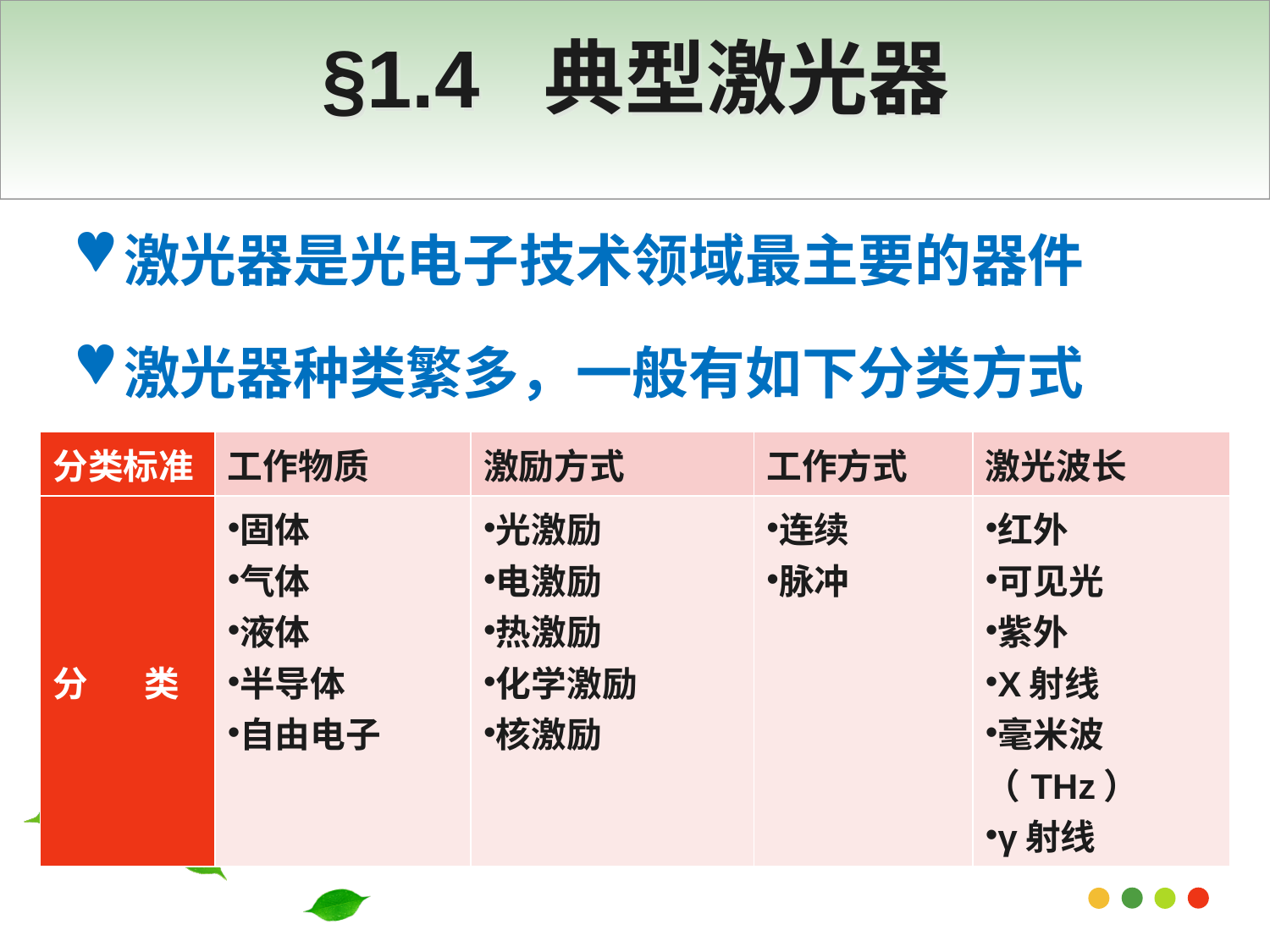

# §1.4  典型激光器
激光器是光电子技术领域最主要的器件
激光器种类繁多，一般有如下分类方式

| 分类标准 | 工作物质 | 激励方式 | 工作方式 | 激光波长 |
| --- | --- | --- | --- | --- |
| 分 类 | 固体 气体 液体 半导体 自由电子 | 光激励 电激励 热激励 化学激励 核激励 | 连续 脉冲 | 红外 可见光 紫外 X射线 毫米波（THz） γ射线 |